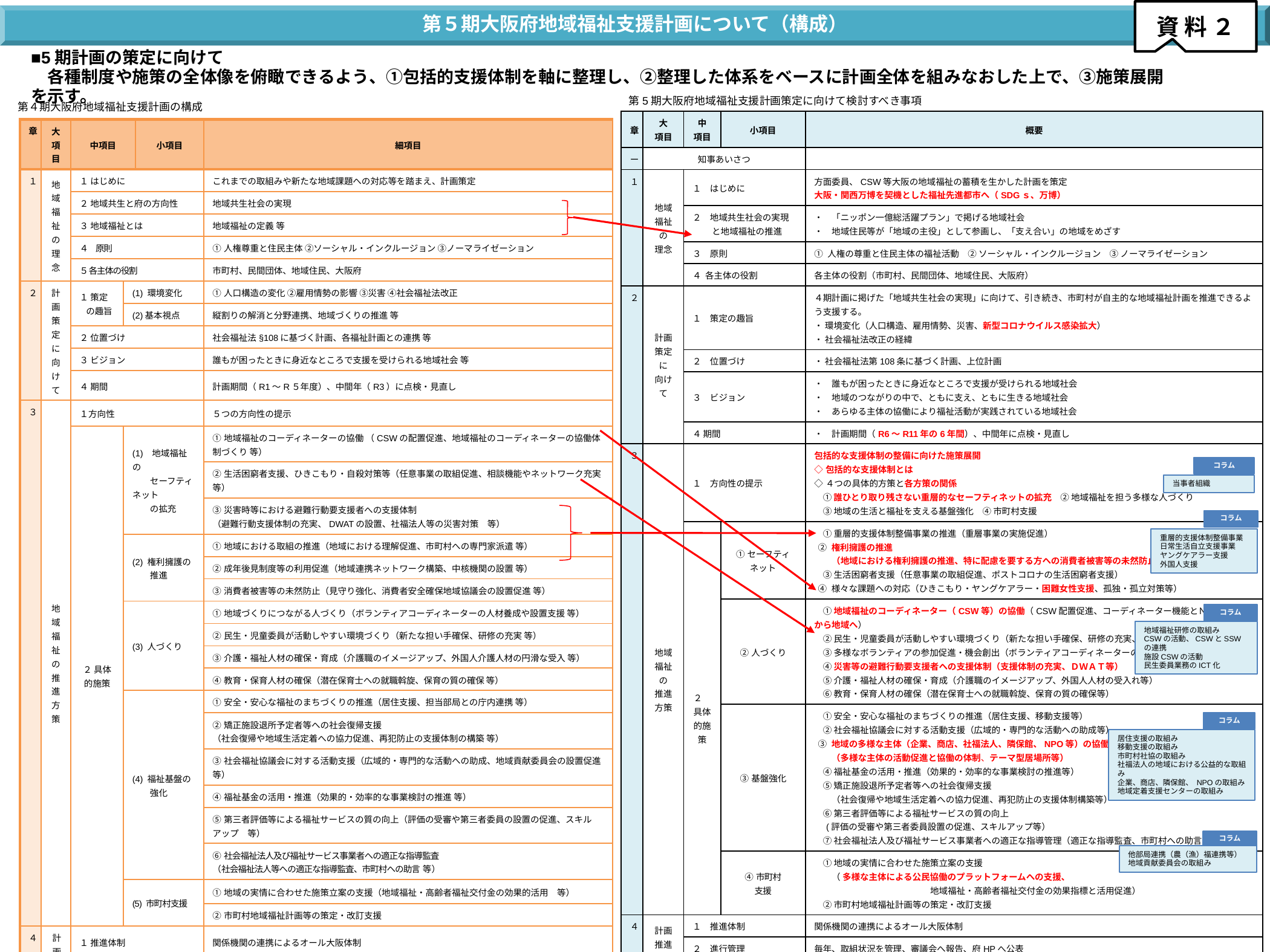

資 料 ２
第５期大阪府地域福祉支援計画について（構成）
■5期計画の策定に向けて
　各種制度や施策の全体像を俯瞰できるよう、①包括的支援体制を軸に整理し、②整理した体系をベースに計画全体を組みなおした上で、③施策展開を示す。
第5期大阪府地域福祉支援計画策定に向けて検討すべき事項
第４期大阪府地域福祉支援計画の構成
| 章 | 大 項目 | 中 項目 | 小項目 | 概要 |
| --- | --- | --- | --- | --- |
| ー | 知事あいさつ |  |  |  |
| １ | 地域 福祉 の 理念 | １　はじめに |  | 方面委員、CSW等大阪の地域福祉の蓄積を生かした計画を策定 大阪・関西万博を契機とした福祉先進都市へ（SDGｓ、万博） |
|  |  | ２　地域共生社会の実現 　　 と地域福祉の推進 |  | ・　「ニッポン一億総活躍プラン」で掲げる地域社会 ・　地域住民等が「地域の主役」として参画し、「支え合い」の地域をめざす |
|  |  | ３　原則 |  | ① 人権の尊重と住民主体の福祉活動　② ソーシャル・インクルージョン　③ ノーマライゼーション |
|  |  | ４ 各主体の役割 |  | 各主体の役割（市町村、民間団体、地域住民、大阪府） |
| ２ | 計画策定 に 向けて | １　策定の趣旨 |  | ４期計画に掲げた「地域共生社会の実現」に向けて、引き続き、市町村が自主的な地域福祉計画を推進できるよう支援する。 ・ 環境変化（人口構造、雇用情勢、災害、新型コロナウイルス感染拡大） ・ 社会福祉法改正の経緯 |
|  |  | ２　位置づけ |  | ・ 社会福祉法第108条に基づく計画、上位計画 |
|  |  | ３　ビジョン |  | ・　誰もが困ったときに身近なところで支援が受けられる地域社会 ・　地域のつながりの中で、ともに支え、ともに生きる地域社会 ・　あらゆる主体の協働により福祉活動が実践されている地域社会 |
|  |  | ４ 期間 |  | ・　計画期間（R6～R11年の6年間）、中間年に点検・見直し |
| ３ | 地域福祉の 推進 方策 | １　方向性の提示 |  | 包括的な支援体制の整備に向けた施策展開 ◇包括的な支援体制とは ◇４つの具体的方策と各方策の関係 　① 誰ひとり取り残さない重層的なセーフティネットの拡充　② 地域福祉を担う多様な人づくり　 　③ 地域の生活と福祉を支える基盤強化　④ 市町村支援 |
|  |  | ２　具体的施策 | ①セーフティ ネット | ① 重層的支援体制整備事業の推進（重層事業の実施促進） ② 権利擁護の推進 　　（地域における権利擁護の推進、特に配慮を要する方への消費者被害等の未然防止） 　③ 生活困窮者支援（任意事業の取組促進、ポストコロナの生活困窮者支援） ④ 様々な課題への対応（ひきこもり・ヤングケアラー・困難女性支援、孤独・孤立対策等） |
|  |  |  | ②人づくり | ① 地域福祉のコーディネーター（CSW等）の協働（CSW配置促進、コーディネーター機能とＮＷ化、施設から地域へ） 　② 民生・児童委員が活動しやすい環境づくり（新たな担い手確保、研修の充実、業務のＩＣＴ化） 　③ 多様なボランティアの参加促進・機会創出（ボランティアコーディネーターの人材養成等） 　④ 災害等の避難行動要支援者への支援体制（支援体制の充実、ＤＷＡＴ等） 　⑤ 介護・福祉人材の確保・育成（介護職のイメージアップ、外国人人材の受入れ等） 　⑥ 教育・保育人材の確保（潜在保育士への就職斡旋、保育の質の確保等） |
|  |  |  | ③基盤強化 | ① 安全・安心な福祉のまちづくりの推進（居住支援、移動支援等） 　② 社会福祉協議会に対する活動支援（広域的・専門的な活動への助成等） ③ 地域の多様な主体（企業、商店、社福法人、隣保館、NPO等）の協働 　　（多様な主体の活動促進と協働の体制、テーマ型居場所等） 　④ 福祉基金の活用・推進（効果的・効率的な事業検討の推進等） 　⑤ 矯正施設退所予定者等への社会復帰支援 　　（社会復帰や地域生活定着への協力促進、再犯防止の支援体制構築等） 　⑥ 第三者評価等による福祉サービスの質の向上 (評価の受審や第三者委員設置の促進、スキルアップ等） 　⑦ 社会福祉法人及び福祉サービス事業者への適正な指導管理（適正な指導監査、市町村への助言等） |
|  |  |  | ④市町村 支援 | ① 地域の実情に合わせた施策立案の支援 　　（ 多様な主体による公民協働のプラットフォームへの支援、 　　　　 　　　　　　　　　地域福祉・高齢者福祉交付金の効果指標と活用促進） 　② 市町村地域福祉計画等の策定・改訂支援 |
| ４ | 計画推進 | １　推進体制 |  | 関係機関の連携によるオール大阪体制 |
|  |  | ２　進行管理 |  | 毎年、取組状況を管理、審議会へ報告、府HPへ公表 |
| 章 | 大 項目 | 中項目 |  | 小項目 | 細項目 |
| --- | --- | --- | --- | --- | --- |
| １ | 地域福祉の理念 | １ はじめに |  |  | これまでの取組みや新たな地域課題への対応等を踏まえ、計画策定 |
|  |  | ２ 地域共生と府の方向性 |  |  | 地域共生社会の実現 |
|  |  | ３ 地域福祉とは |  |  | 地域福祉の定義 等 |
|  |  | ４　原則 |  |  | ①人権尊重と住民主体 ②ソーシャル・インクルージョン ③ノーマライゼーション |
|  |  | ５ 各主体の役割 |  |  | 市町村、民間団体、地域住民、大阪府 |
| ２ | 計画策定に向けて | １ 策定 の趣旨 | (1) 環境変化 |  | ①人口構造の変化 ②雇用情勢の影響 ③災害 ④社会福祉法改正 |
|  |  |  | (2)基本視点 |  | 縦割りの解消と分野連携、地域づくりの推進 等 |
|  |  | ２ 位置づけ |  |  | 社会福祉法§108に基づく計画、各福祉計画との連携 等 |
|  |  | ３ ビジョン |  |  | 誰もが困ったときに身近なところで支援を受けられる地域社会 等 |
|  |  | ４ 期間 |  |  | 計画期間（R1～R５年度）、中間年（R3）に点検・見直し |
| ３ | 地域福祉の推進方策 | １方向性 |  |  | ５つの方向性の提示 |
|  |  | ２ 具体的施策 | 地域福祉の 　　セーフティネット 　　の拡充 |  | ①地域福祉のコーディネーターの協働 （CSWの配置促進、地域福祉のコーディネーターの協働体制づくり 等） |
|  |  |  |  |  | ②生活困窮者支援、ひきこもり・自殺対策等（任意事業の取組促進、相談機能やネットワーク充実 等） |
|  |  |  |  |  | ③災害時等における避難行動要支援者への支援体制 （避難行動支援体制の充実、DWATの設置、社福法人等の災害対策　等） |
|  |  |  | (2) 権利擁護の 　　推進 |  | ①地域における取組の推進（地域における理解促進、市町村への専門家派遣 等） |
|  |  |  |  |  | ②成年後見制度等の利用促進（地域連携ネットワーク構築、中核機関の設置 等） |
|  |  |  |  |  | ③消費者被害等の未然防止（見守り強化、消費者安全確保地域協議会の設置促進 等） |
|  |  |  | (3) 人づくり |  | ①地域づくりにつながる人づくり（ボランティアコーディネーターの人材養成や設置支援 等） |
|  |  |  |  |  | ②民生・児童委員が活動しやすい環境づくり（新たな担い手確保、研修の充実 等） |
|  |  |  |  |  | ③介護・福祉人材の確保・育成（介護職のイメージアップ、外国人介護人材の円滑な受入 等） |
|  |  |  |  |  | ④教育・保育人材の確保（潜在保育士への就職斡旋、保育の質の確保 等） |
|  |  |  | (4) 福祉基盤の 　　強化 |  | ①安全・安心な福祉のまちづくりの推進（居住支援、担当部局との庁内連携 等） |
|  |  |  |  |  | ②矯正施設退所予定者等への社会復帰支援　 （社会復帰や地域生活定着への協力促進、再犯防止の支援体制の構築 等） |
|  |  |  |  |  | ③社会福祉協議会に対する活動支援（広域的・専門的な活動への助成、地域貢献委員会の設置促進 等） |
|  |  |  |  |  | ④福祉基金の活用・推進（効果的・効率的な事業検討の推進 等） |
|  |  |  |  |  | ⑤第三者評価等による福祉サービスの質の向上（評価の受審や第三者委員の設置の促進、スキルアップ　等） |
|  |  |  |  |  | ⑥社会福祉法人及び福祉サービス事業者への適正な指導監査 （社会福祉法人等への適正な指導監査、市町村への助言 等） |
|  |  |  | (5) 市町村支援 |  | ①地域の実情に合わせた施策立案の支援（地域福祉・高齢者福祉交付金の効果的活用　等） |
|  |  |  |  |  | ②市町村地域福祉計画等の策定・改訂支援 |
| ４ | 計画推進 | １ 推進体制 |  |  | 関係機関の連携によるオール大阪体制 |
|  |  | ２ 進行管理 |  |  | 毎年、取組状況を管理、審議会へ報告、府HPへ公表 |

コラム
当事者組織

コラム
重層的支援体制整備事業
日常生活自立支援事業
ヤングケアラー支援
外国人支援
コラム
地域福祉研修の取組み
CSWの活動、CSWとSSWの連携
施設CSWの活動
民生委員業務のICT化
コラム
居住支援の取組み
移動支援の取組み
市町村社協の取組み
社福法人の地域における公益的な取組み
企業、商店、隣保館、 NPOの取組み
地域定着支援センターの取組み
コラム
他部局連携（農（漁）福連携等）
地域貢献委員会の取組み